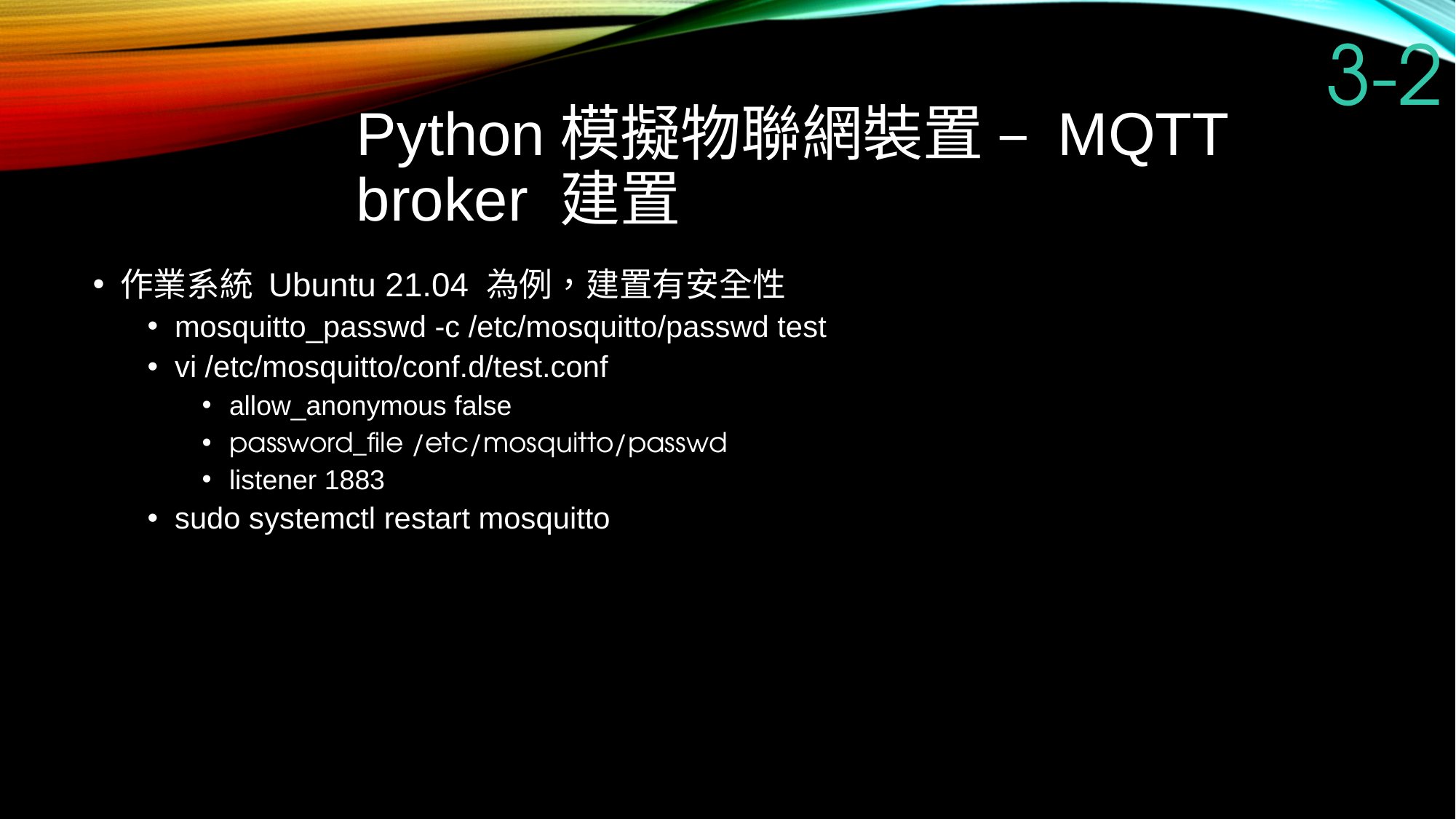

3-2
# Python模擬物聯網裝置 – MQTT broker 建置
作業系統 Ubuntu 21.04 為例，建置有安全性
mosquitto_passwd -c /etc/mosquitto/passwd test
vi /etc/mosquitto/conf.d/test.conf
allow_anonymous false
password_file /etc/mosquitto/passwd
listener 1883
sudo systemctl restart mosquitto